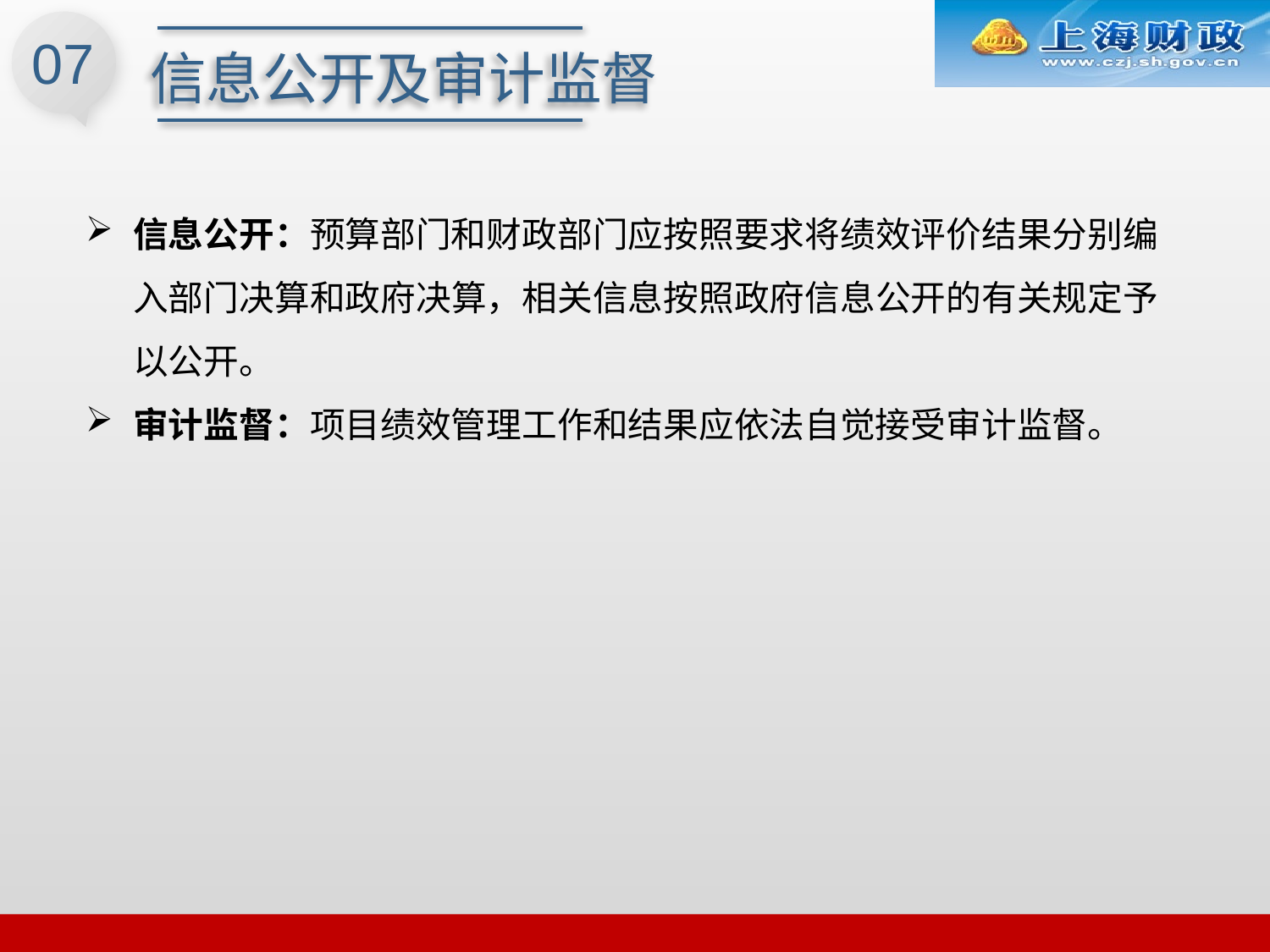

07
信息公开及审计监督
信息公开：预算部门和财政部门应按照要求将绩效评价结果分别编入部门决算和政府决算，相关信息按照政府信息公开的有关规定予以公开。
审计监督：项目绩效管理工作和结果应依法自觉接受审计监督。